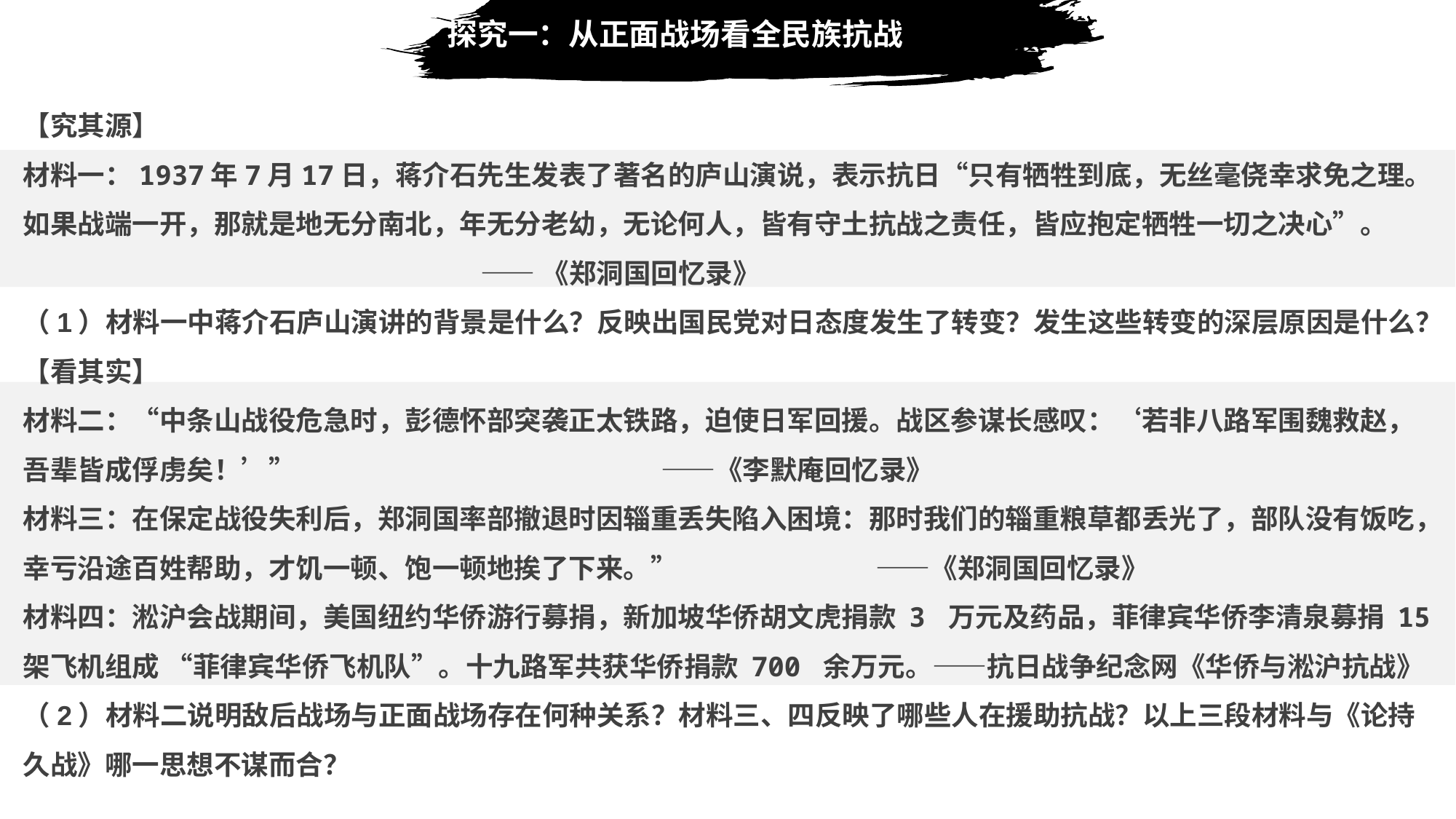

探究一：从正面战场看全民族抗战

【究其源】
材料一：1937年7月17日，蒋介石先生发表了著名的庐山演说，表示抗日“只有牺牲到底，无丝毫侥幸求免之理。如果战端一开，那就是地无分南北，年无分老幼，无论何人，皆有守土抗战之责任，皆应抱定牺牲一切之决心”。
                                                                          ——《郑洞国回忆录》
（1）材料一中蒋介石庐山演讲的背景是什么？反映出国民党对日态度发生了转变？发生这些转变的深层原因是什么？
【看其实】
材料二：“中条山战役危急时，彭德怀部突袭正太铁路，迫使日军回援。战区参谋长感叹：‘若非八路军围魏救赵，吾辈皆成俘虏矣！’”                                                           ——《李默庵回忆录》
材料三：在保定战役失利后，郑洞国率部撤退时因辎重丢失陷入困境：那时我们的辎重粮草都丢光了，部队没有饭吃，幸亏沿途百姓帮助，才饥一顿、饱一顿地挨了下来。”                                ——《郑洞国回忆录》
材料四：淞沪会战期间，美国纽约华侨游行募捐，新加坡华侨胡文虎捐款 3 万元及药品，菲律宾华侨李清泉募捐 15 架飞机组成 “菲律宾华侨飞机队”。十九路军共获华侨捐款 700 余万元。——抗日战争纪念网《华侨与淞沪抗战》
（2）材料二说明敌后战场与正面战场存在何种关系？材料三、四反映了哪些人在援助抗战？以上三段材料与《论持久战》哪一思想不谋而合？

v